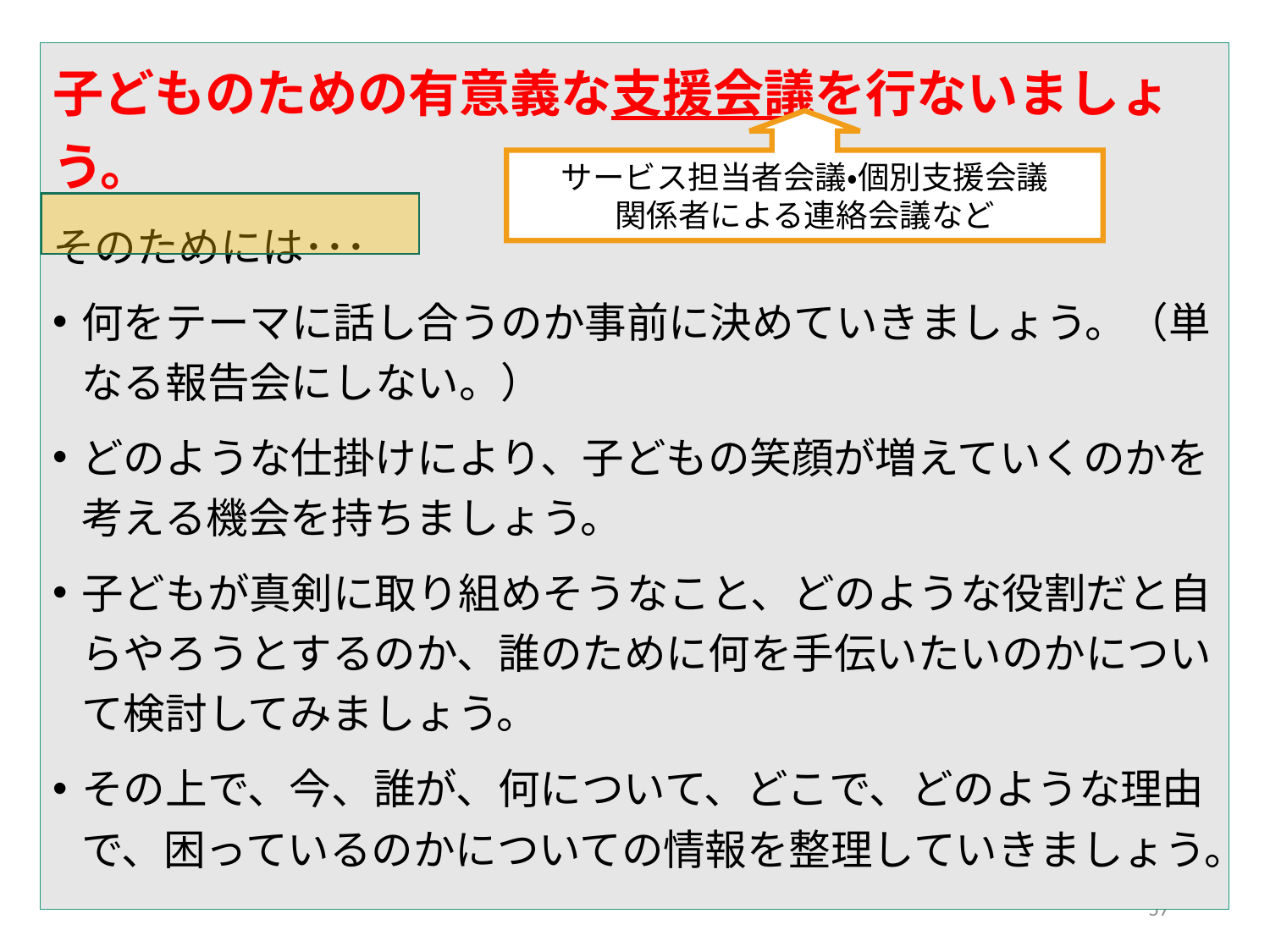

子どものための有意義な支援会議を行ないましょう。
そのためには･･･
何をテーマに話し合うのか事前に決めていきましょう。（単なる報告会にしない。）
どのような仕掛けにより、子どもの笑顔が増えていくのかを考える機会を持ちましょう。
子どもが真剣に取り組めそうなこと、どのような役割だと自らやろうとするのか、誰のために何を手伝いたいのかについて検討してみましょう。
その上で、今、誰が、何について、どこで、どのような理由で、困っているのかについての情報を整理していきましょう。
サービス担当者会議・個別支援会議
関係者による連絡会議など

57